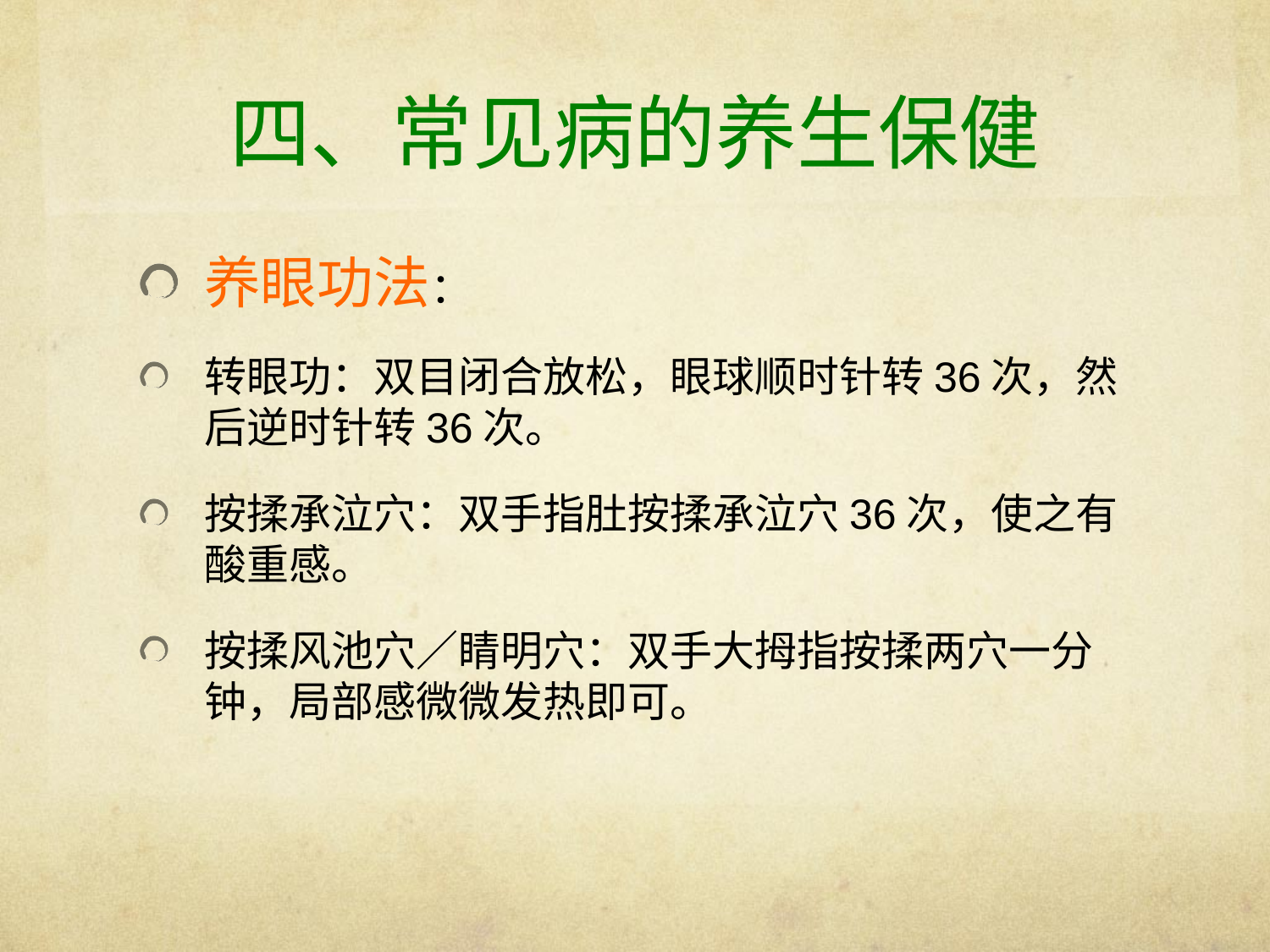

# 四、常见病的养生保健
养眼功法：
转眼功：双目闭合放松，眼球顺时针转36次，然后逆时针转36次。
按揉承泣穴：双手指肚按揉承泣穴36次，使之有酸重感。
按揉风池穴／睛明穴：双手大拇指按揉两穴一分钟，局部感微微发热即可。